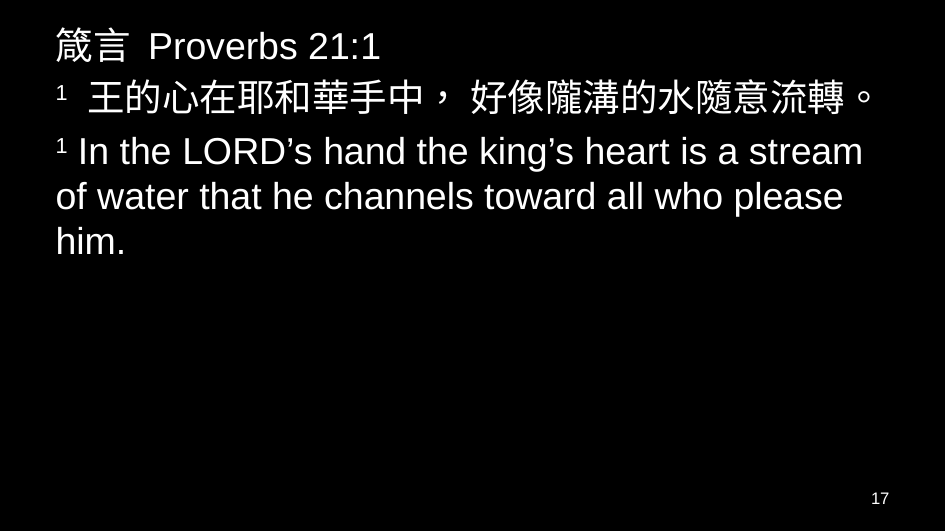

箴言 Proverbs 21:1
1 王的心在耶和華手中， 好像隴溝的水隨意流轉。
1 In the Lord’s hand the king’s heart is a stream of water that he channels toward all who please him.

17